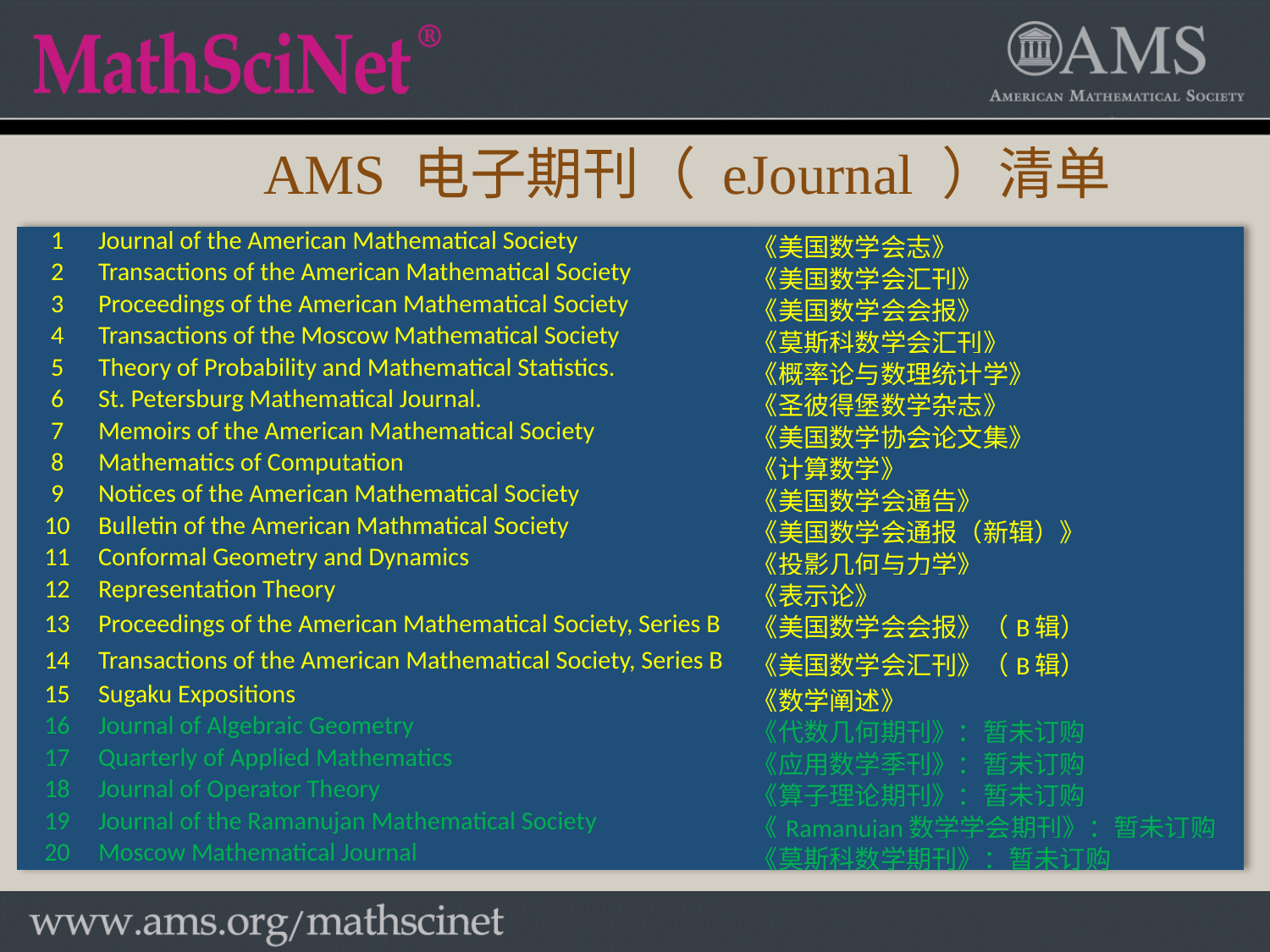

AMS 电子期刊（ eJournal ）清单
| 1 | Journal of the American Mathematical Society | 《美国数学会志》 |
| --- | --- | --- |
| 2 | Transactions of the American Mathematical Society | 《美国数学会汇刊》 |
| 3 | Proceedings of the American Mathematical Society | 《美国数学会会报》 |
| 4 | Transactions of the Moscow Mathematical Society | 《莫斯科数学会汇刊》 |
| 5 | Theory of Probability and Mathematical Statistics. | 《概率论与数理统计学》 |
| 6 | St. Petersburg Mathematical Journal. | 《圣彼得堡数学杂志》 |
| 7 | Memoirs of the American Mathematical Society | 《美国数学协会论文集》 |
| 8 | Mathematics of Computation | 《计算数学》 |
| 9 | Notices of the American Mathematical Society | 《美国数学会通告》 |
| 10 | Bulletin of the American Mathmatical Society | 《美国数学会通报（新辑）》 |
| 11 | Conformal Geometry and Dynamics | 《投影几何与力学》 |
| 12 | Representation Theory | 《表示论》 |
| 13 | Proceedings of the American Mathematical Society, Series B | 《美国数学会会报》（B辑） |
| 14 | Transactions of the American Mathematical Society, Series B | 《美国数学会汇刊》（B辑） |
| 15 | Sugaku Expositions | 《数学阐述》 |
| 16 | Journal of Algebraic Geometry | 《代数几何期刊》：暂未订购 |
| 17 | Quarterly of Applied Mathematics | 《应用数学季刊》：暂未订购 |
| 18 | Journal of Operator Theory | 《算子理论期刊》：暂未订购 |
| 19 | Journal of the Ramanujan Mathematical Society | 《Ramanujan数学学会期刊》：暂未订购 |
| 20 | Moscow Mathematical Journal | 《莫斯科数学期刊》：暂未订购 |